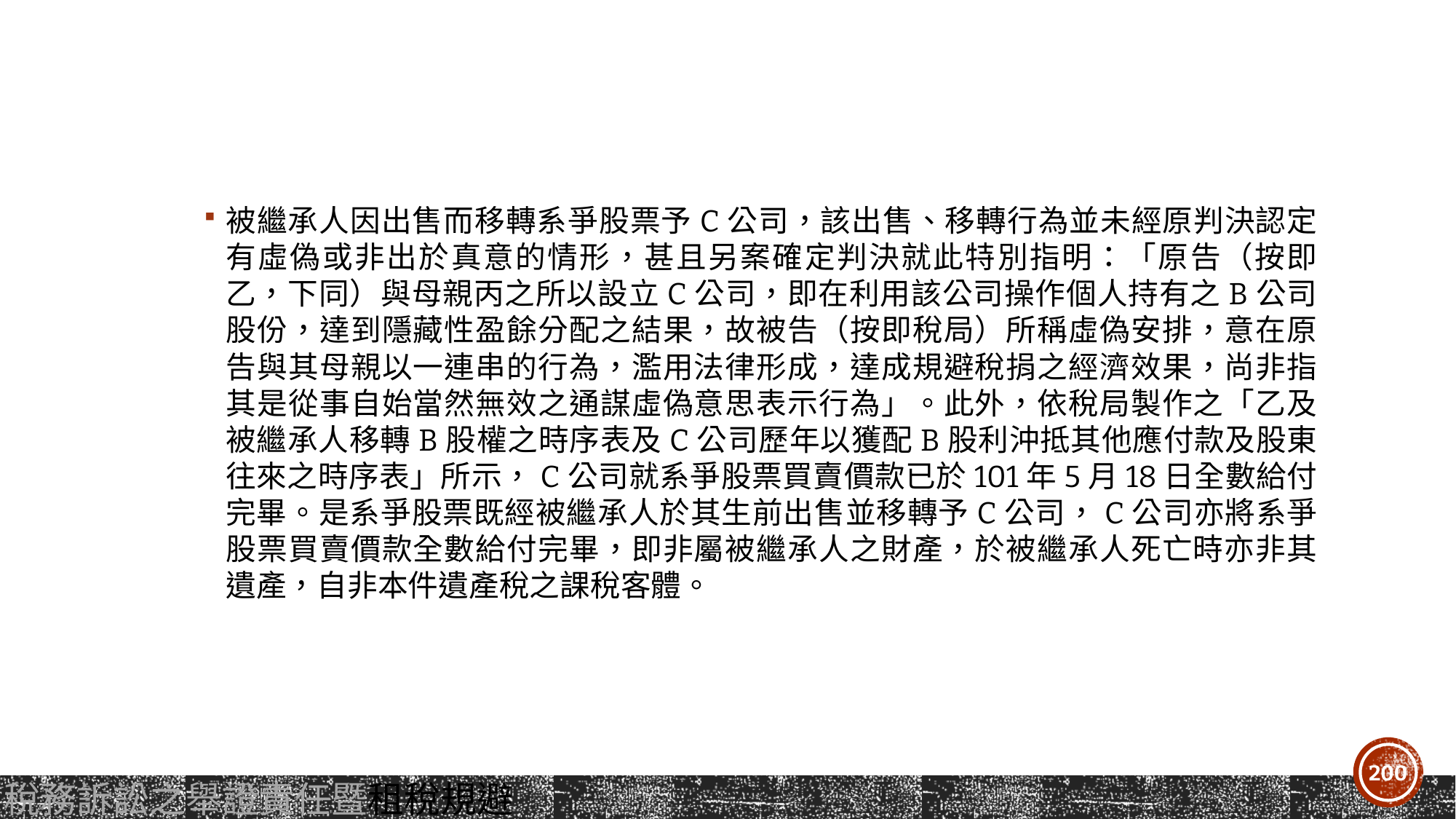

#

被繼承人因出售而移轉系爭股票予C公司，該出售、移轉行為並未經原判決認定有虛偽或非出於真意的情形，甚且另案確定判決就此特別指明：「原告（按即乙，下同）與母親丙之所以設立C公司，即在利用該公司操作個人持有之B公司股份，達到隱藏性盈餘分配之結果，故被告（按即稅局）所稱虛偽安排，意在原告與其母親以一連串的行為，濫用法律形成，達成規避稅捐之經濟效果，尚非指其是從事自始當然無效之通謀虛偽意思表示行為」。此外，依稅局製作之「乙及被繼承人移轉B股權之時序表及C公司歷年以獲配B股利沖抵其他應付款及股東往來之時序表」所示，C公司就系爭股票買賣價款已於101年5月18日全數給付完畢。是系爭股票既經被繼承人於其生前出售並移轉予C公司，C公司亦將系爭股票買賣價款全數給付完畢，即非屬被繼承人之財產，於被繼承人死亡時亦非其遺產，自非本件遺產稅之課稅客體。

200